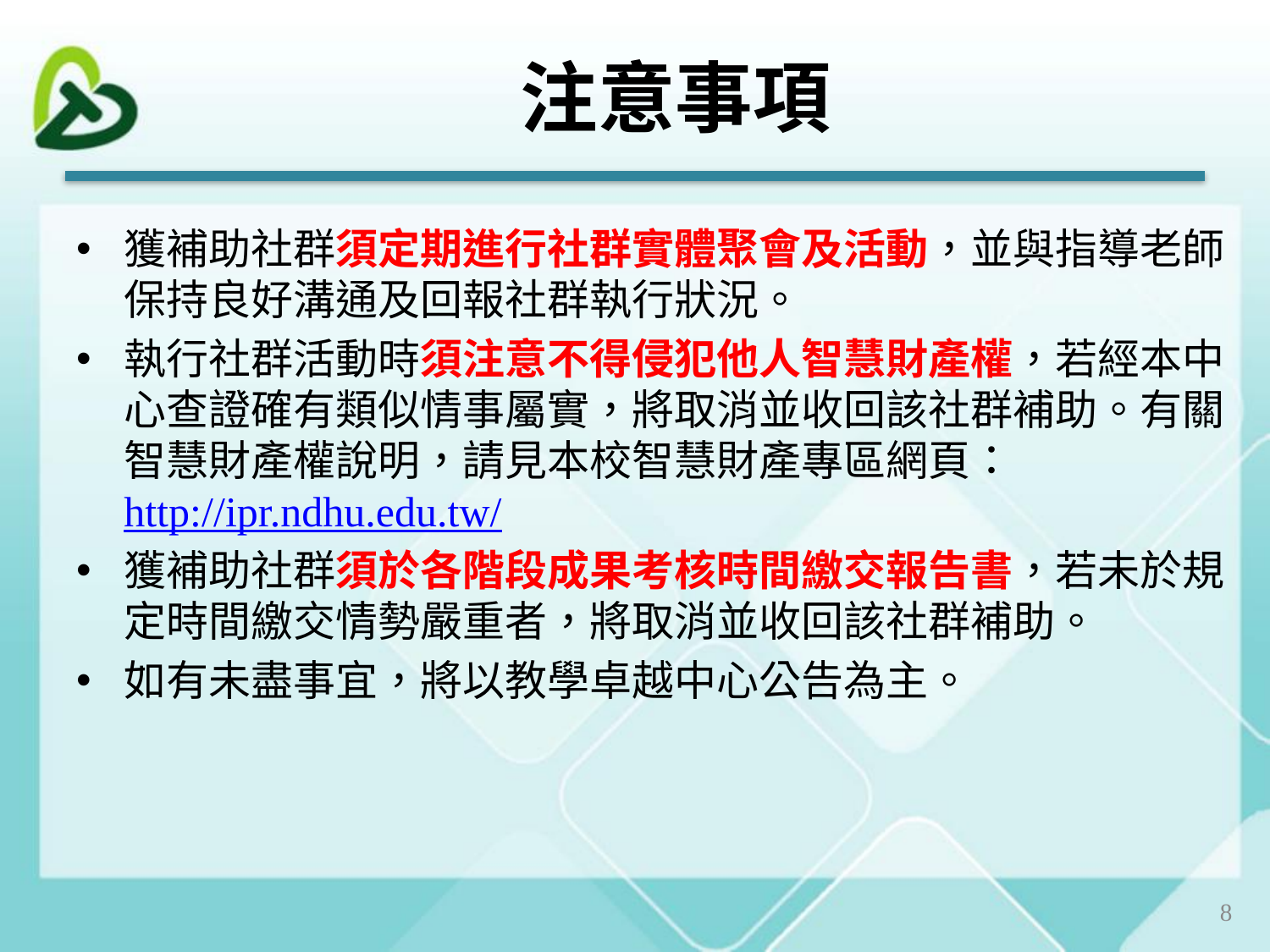

# 注意事項
獲補助社群須定期進行社群實體聚會及活動，並與指導老師保持良好溝通及回報社群執行狀況。
執行社群活動時須注意不得侵犯他人智慧財產權，若經本中心查證確有類似情事屬實，將取消並收回該社群補助。有關智慧財產權說明，請見本校智慧財產專區網頁：http://ipr.ndhu.edu.tw/
獲補助社群須於各階段成果考核時間繳交報告書，若未於規定時間繳交情勢嚴重者，將取消並收回該社群補助。
如有未盡事宜，將以教學卓越中心公告為主。

8